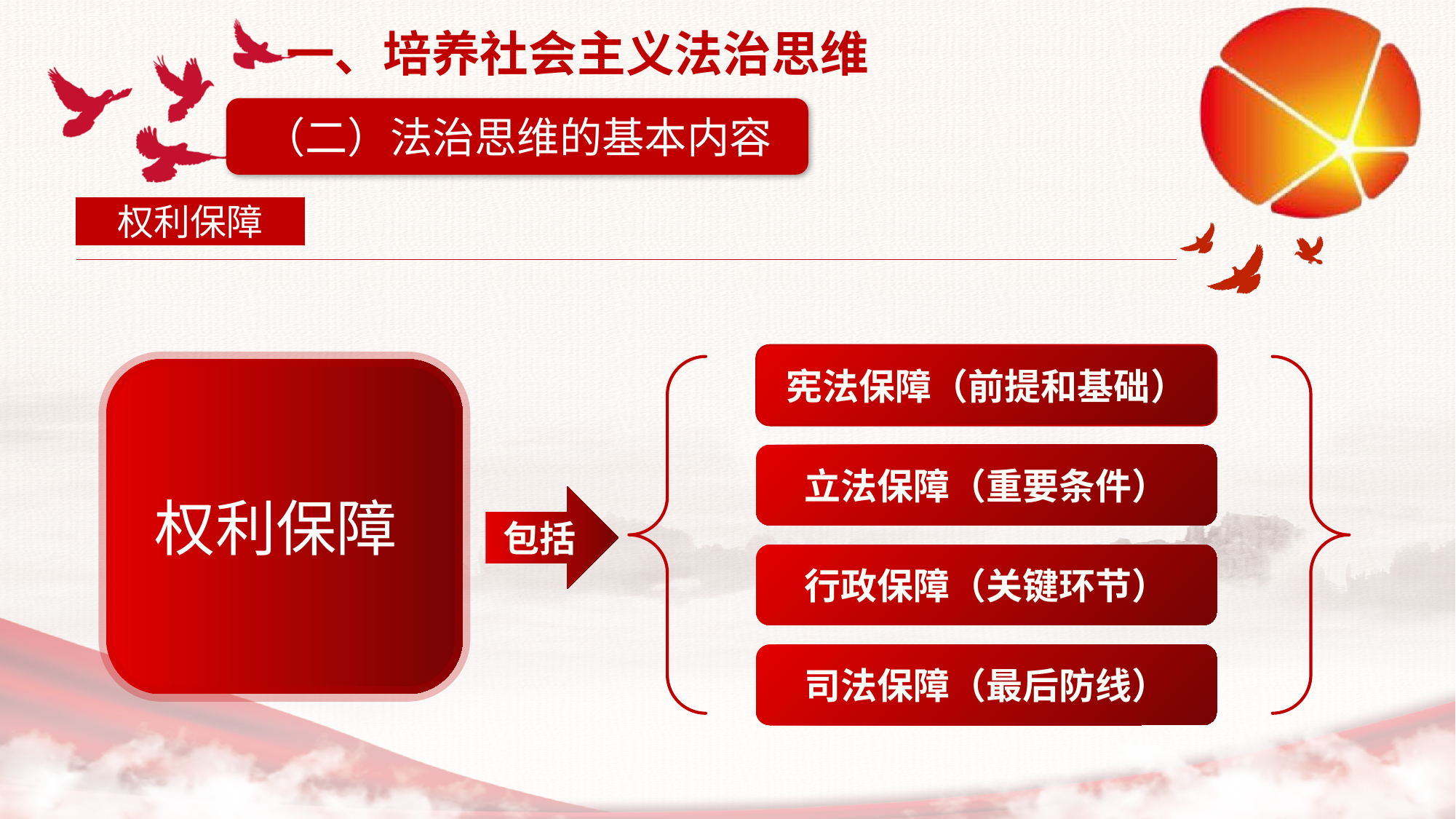

一、培养社会主义法治思维
（二）法治思维的基本内容
权利保障
宪法保障（前提和基础）

立法保障（重要条件）
权利保障
包括
行政保障（关键环节）
司法保障（最后防线）